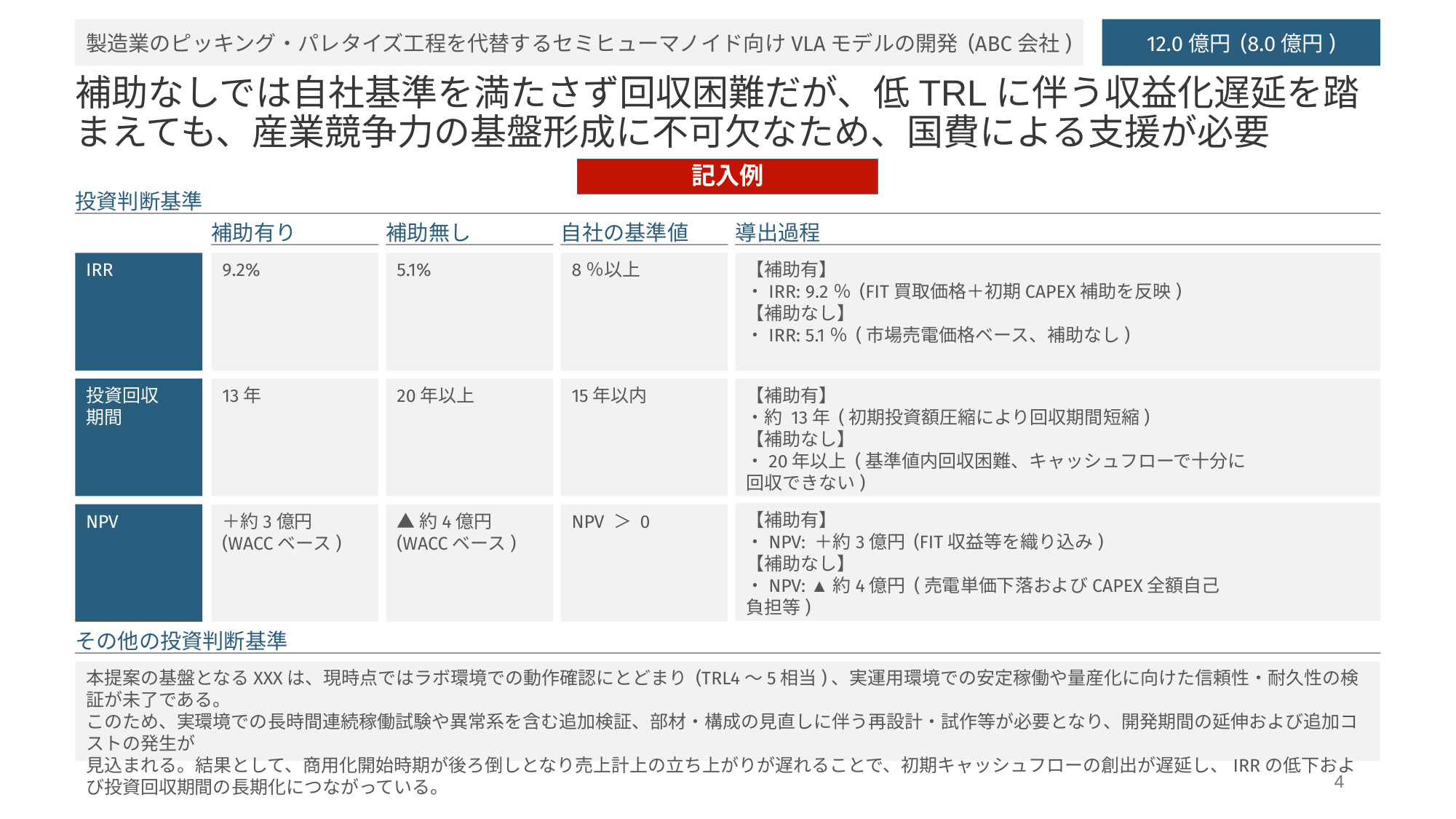

製造業のピッキング・パレタイズ工程を代替するセミヒューマノイド向けVLAモデルの開発 (ABC会社)
12.0億円 (8.0億円)
補助なしでは自社基準を満たさず回収困難だが、低TRLに伴う収益化遅延を踏まえても、産業競争力の基盤形成に不可欠なため、国費による支援が必要
記入例
投資判断基準
補助有り
補助無し
自社の基準値
9.2%
5.1%
8％以上
13年
20年以上
15年以内
＋約3億円
(WACCベース)
▲約4億円  (WACCベース)
NPV ＞ 0
導出過程
【補助有】
・IRR: 9.2％ (FIT買取価格＋初期CAPEX補助を反映)
【補助なし】
・IRR: 5.1％ (市場売電価格ベース、補助なし)
【補助有】
・約 13年 (初期投資額圧縮により回収期間短縮)
【補助なし】
・20年以上 (基準値内回収困難、キャッシュフローで十分に
回収できない)
【補助有】
・NPV: ＋約3億円 (FIT収益等を織り込み)
【補助なし】
・NPV: ▲約4億円 (売電単価下落およびCAPEX全額自己
負担等)

IRR
投資回収
期間
NPV
その他の投資判断基準
本提案の基盤となるXXXは、現時点ではラボ環境での動作確認にとどまり (TRL4〜5相当)、実運用環境での安定稼働や量産化に向けた信頼性・耐久性の検証が未了である。
このため、実環境での長時間連続稼働試験や異常系を含む追加検証、部材・構成の見直しに伴う再設計・試作等が必要となり、開発期間の延伸および追加コストの発生が
見込まれる。結果として、商用化開始時期が後ろ倒しとなり売上計上の立ち上がりが遅れることで、初期キャッシュフローの創出が遅延し、IRRの低下および投資回収期間の長期化につながっている。
4